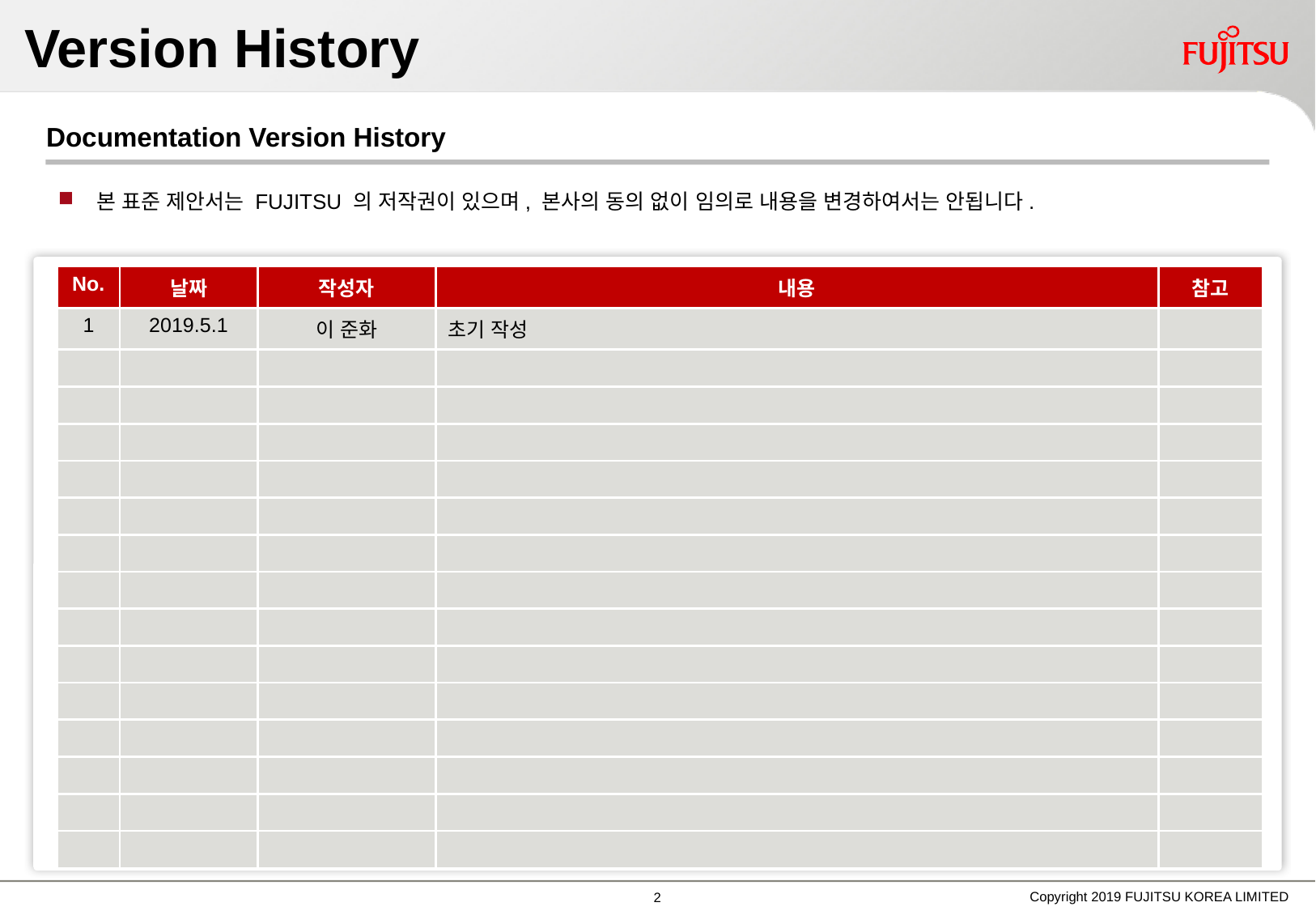

# Version History
Documentation Version History
본 표준 제안서는 FUJITSU 의 저작권이 있으며, 본사의 동의 없이 임의로 내용을 변경하여서는 안됩니다.
| No. | 날짜 | 작성자 | 내용 | 참고 |
| --- | --- | --- | --- | --- |
| 1 | 2019.5.1 | 이 준화 | 초기 작성 |  |
|  |  |  |  |  |
|  |  |  |  |  |
|  |  |  |  |  |
|  |  |  |  |  |
|  |  |  |  |  |
|  |  |  |  |  |
|  |  |  |  |  |
|  |  |  |  |  |
|  |  |  |  |  |
|  |  |  |  |  |
|  |  |  |  |  |
|  |  |  |  |  |
|  |  |  |  |  |
|  |  |  |  |  |
2